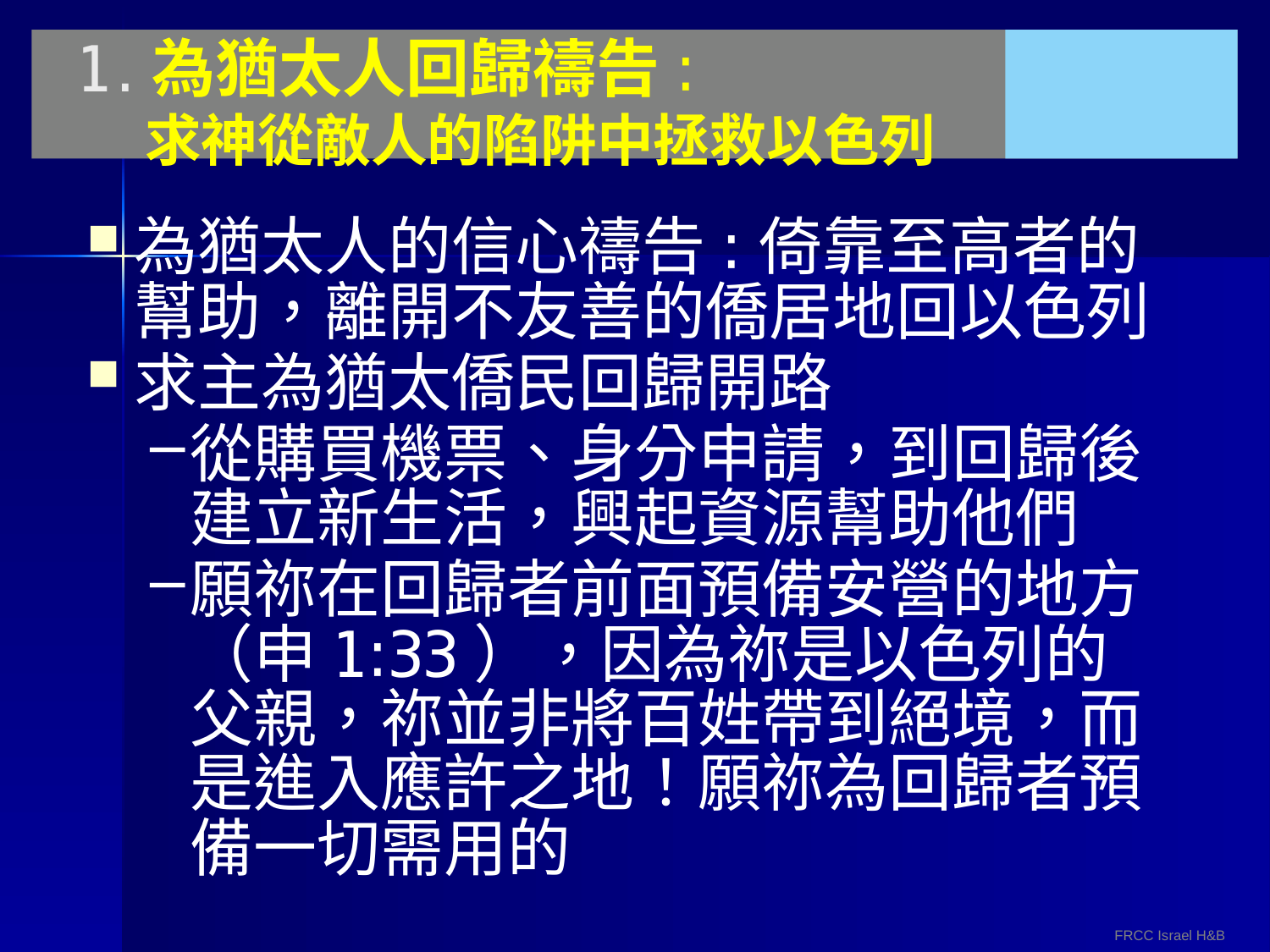

# 1.為猶太人回歸禱告: 求神從敵人的陷阱中拯救以色列
為猶太人的信心禱告:倚靠至高者的幫助，離開不友善的僑居地回以色列
求主為猶太僑民回歸開路
從購買機票、身分申請，到回歸後建立新生活，興起資源幫助他們
願祢在回歸者前面預備安營的地方（申1:33），因為祢是以色列的父親，祢並非將百姓帶到絕境，而是進入應許之地！願祢為回歸者預備一切需用的